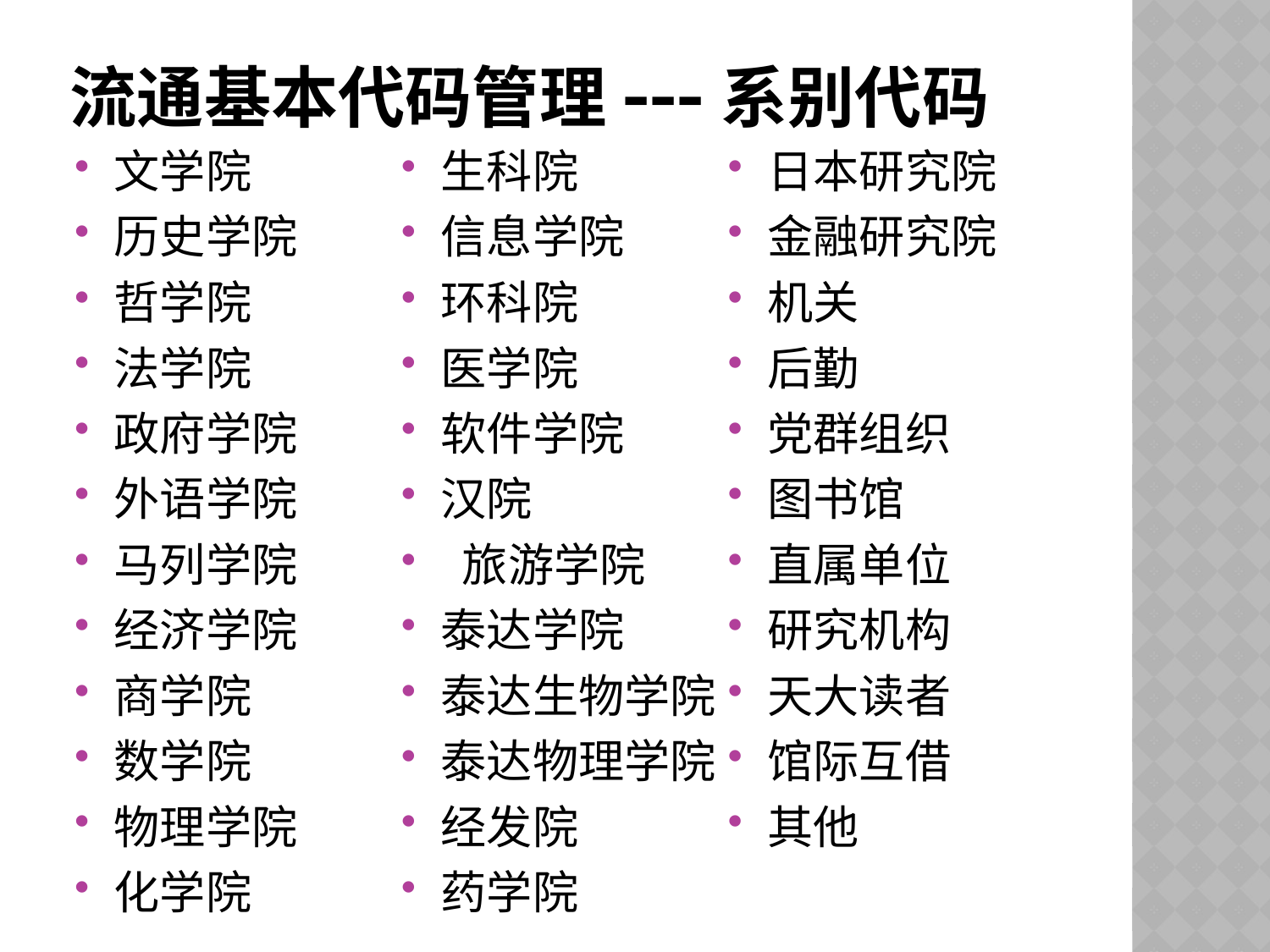

# 流通基本代码管理---系别代码
文学院
历史学院
哲学院
法学院
政府学院
外语学院
马列学院
经济学院
商学院
数学院
物理学院
化学院
生科院
信息学院
环科院
医学院
软件学院
汉院
 旅游学院
泰达学院
泰达生物学院
泰达物理学院
经发院
药学院
日本研究院
金融研究院
机关
后勤
党群组织
图书馆
直属单位
研究机构
天大读者
馆际互借
其他